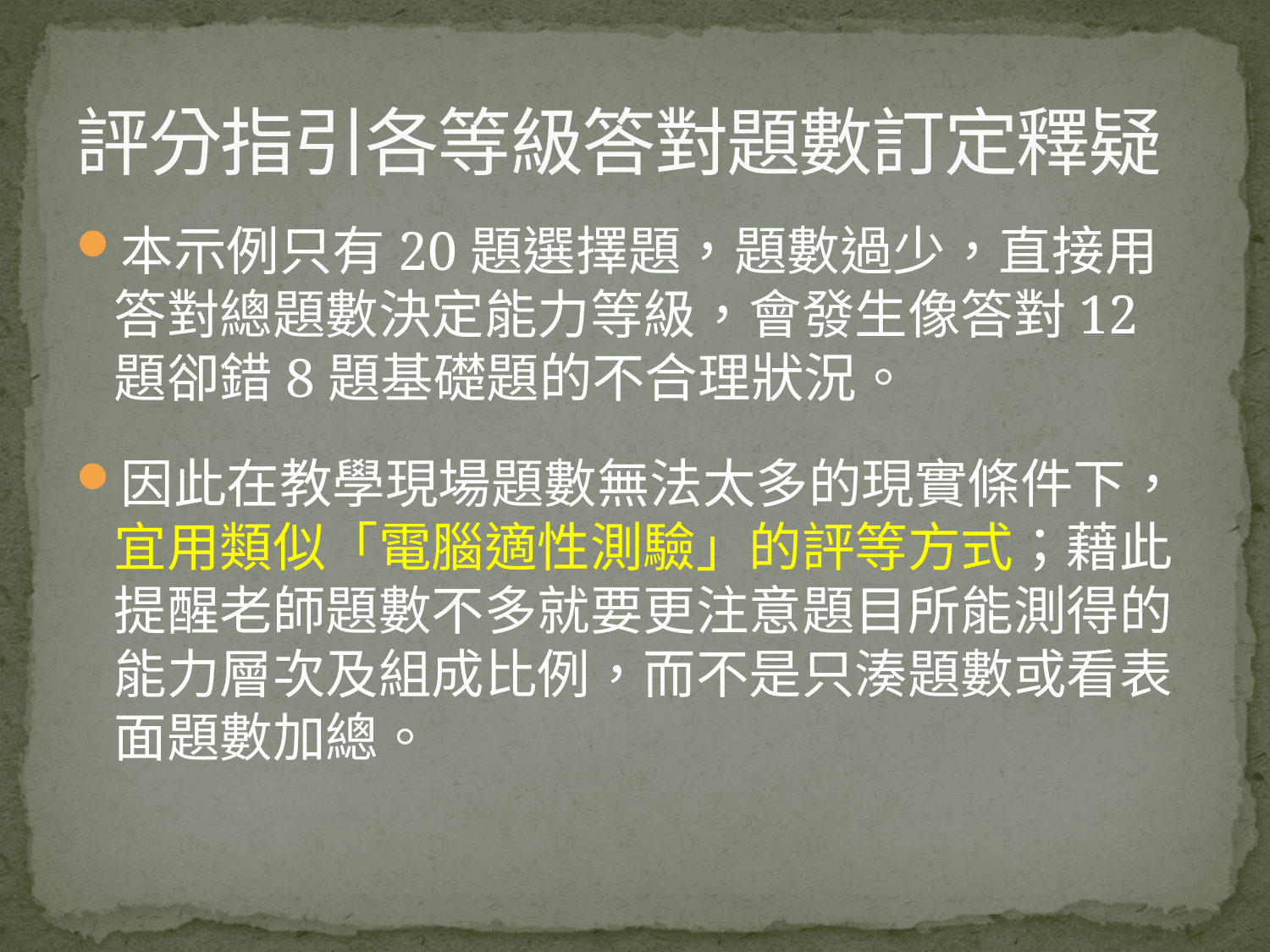

# 評分指引各等級答對題數訂定釋疑
本示例只有20題選擇題，題數過少，直接用答對總題數決定能力等級，會發生像答對12題卻錯8題基礎題的不合理狀況。
因此在教學現場題數無法太多的現實條件下，宜用類似「電腦適性測驗」的評等方式；藉此提醒老師題數不多就要更注意題目所能測得的能力層次及組成比例，而不是只湊題數或看表面題數加總。